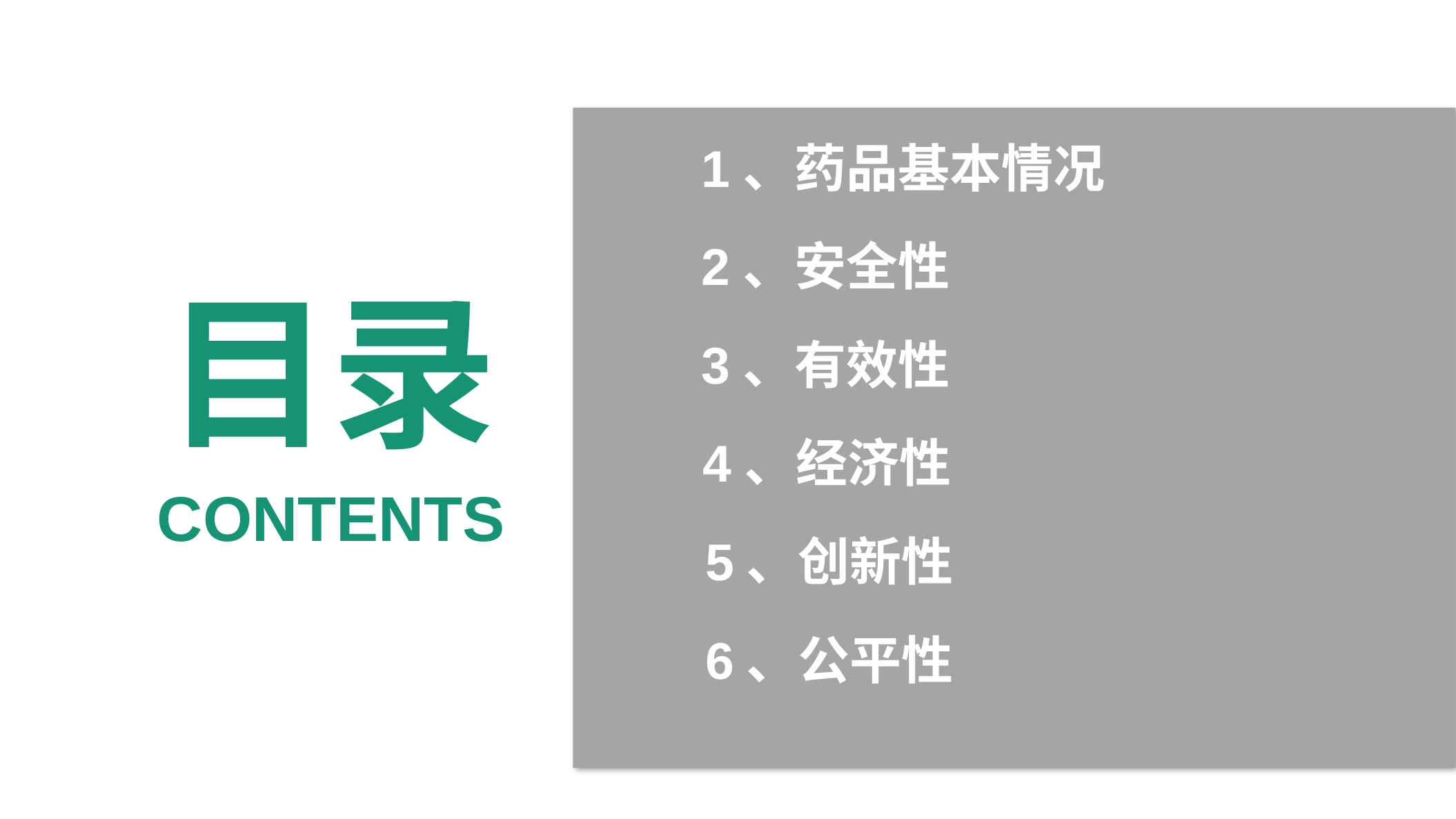

1、药品基本情况
2、安全性
目录
3、有效性
4、经济性
CONTENTS
5、创新性
6、公平性